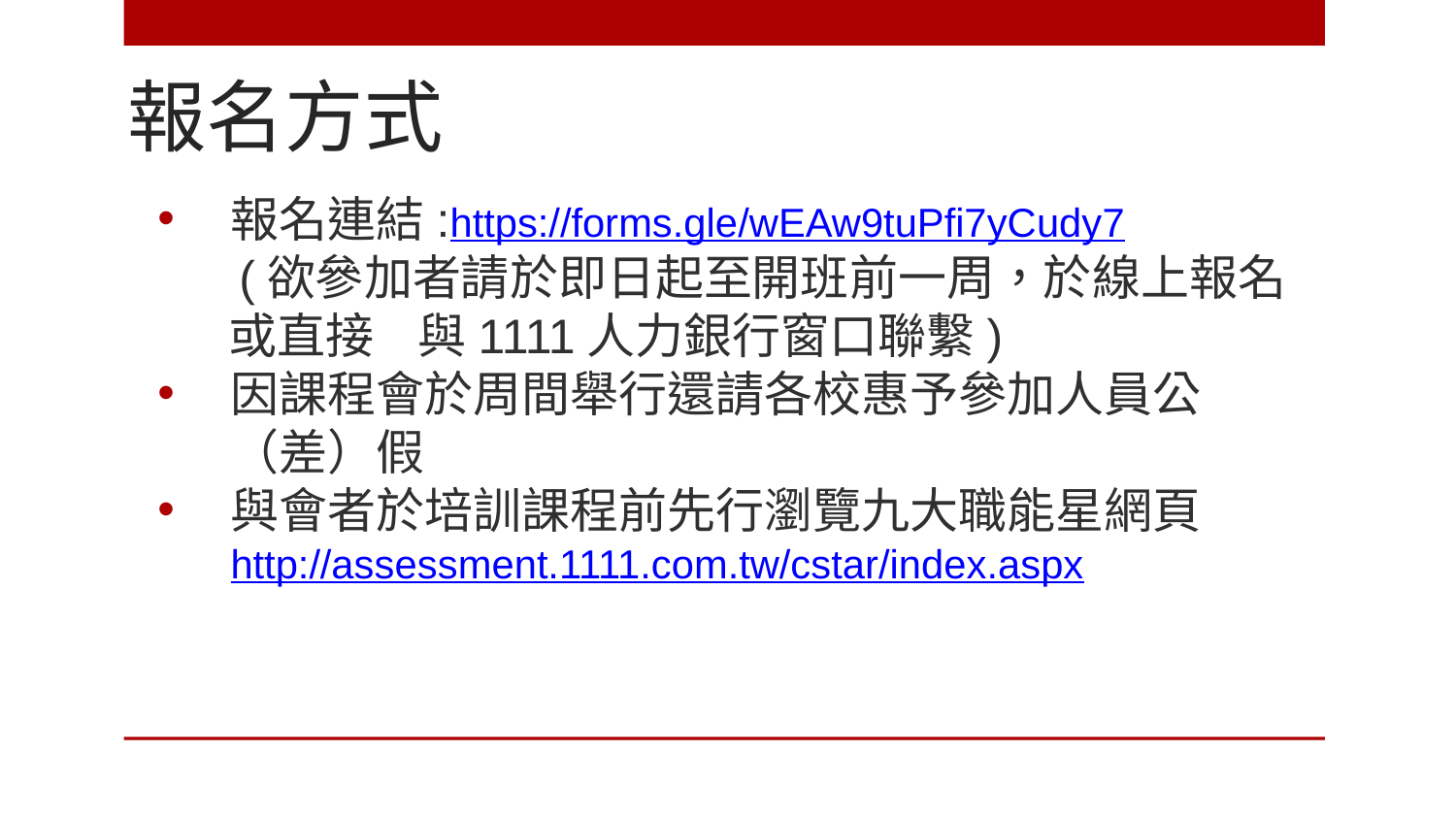

# 報名方式
報名連結:https://forms.gle/wEAw9tuPfi7yCudy7
      (欲參加者請於即日起至開班前一周，於線上報名或直接    與1111人力銀行窗口聯繫)
因課程會於周間舉行還請各校惠予參加人員公（差）假
與會者於培訓課程前先行瀏覽九大職能星網頁 http://assessment.1111.com.tw/cstar/index.aspx